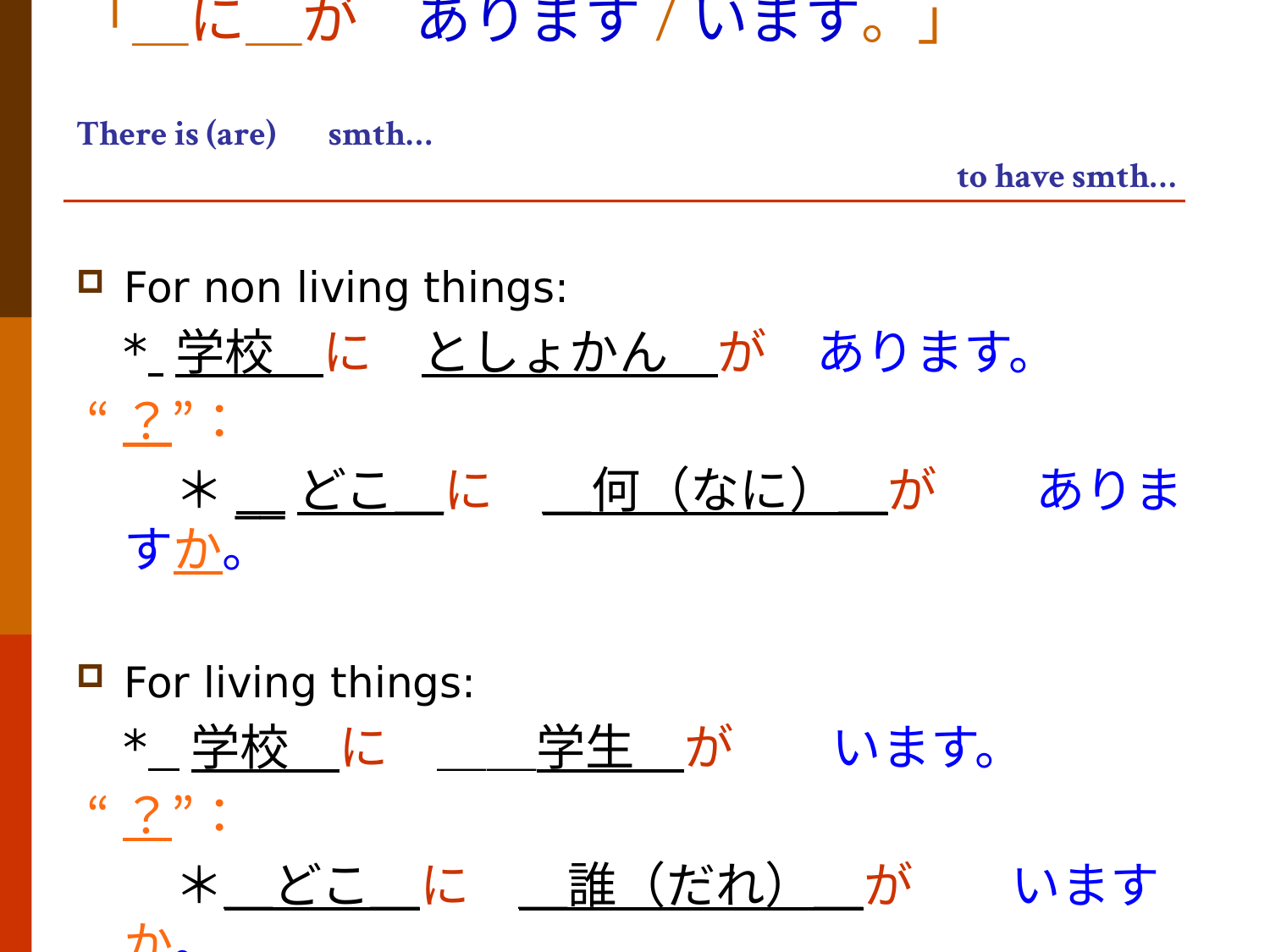

# 「＿に＿が　あります/います。」　　　　 　　　　　　　　　　　　　　　　　　　　　      There is (are)　smth… 　　　　　　　　　　　  　                        to have smth…
For non living things:
   * 学校　に　としょかん　が　あります。
 “？”：
　　＊__どこ＿に　＿何（なに）＿が　　ありますか。

For living things:
   *  学校　に　＿＿学生　が　　います。
 “？”：
　　＊＿どこ＿に　＿誰（だれ）＿が　　いますか。